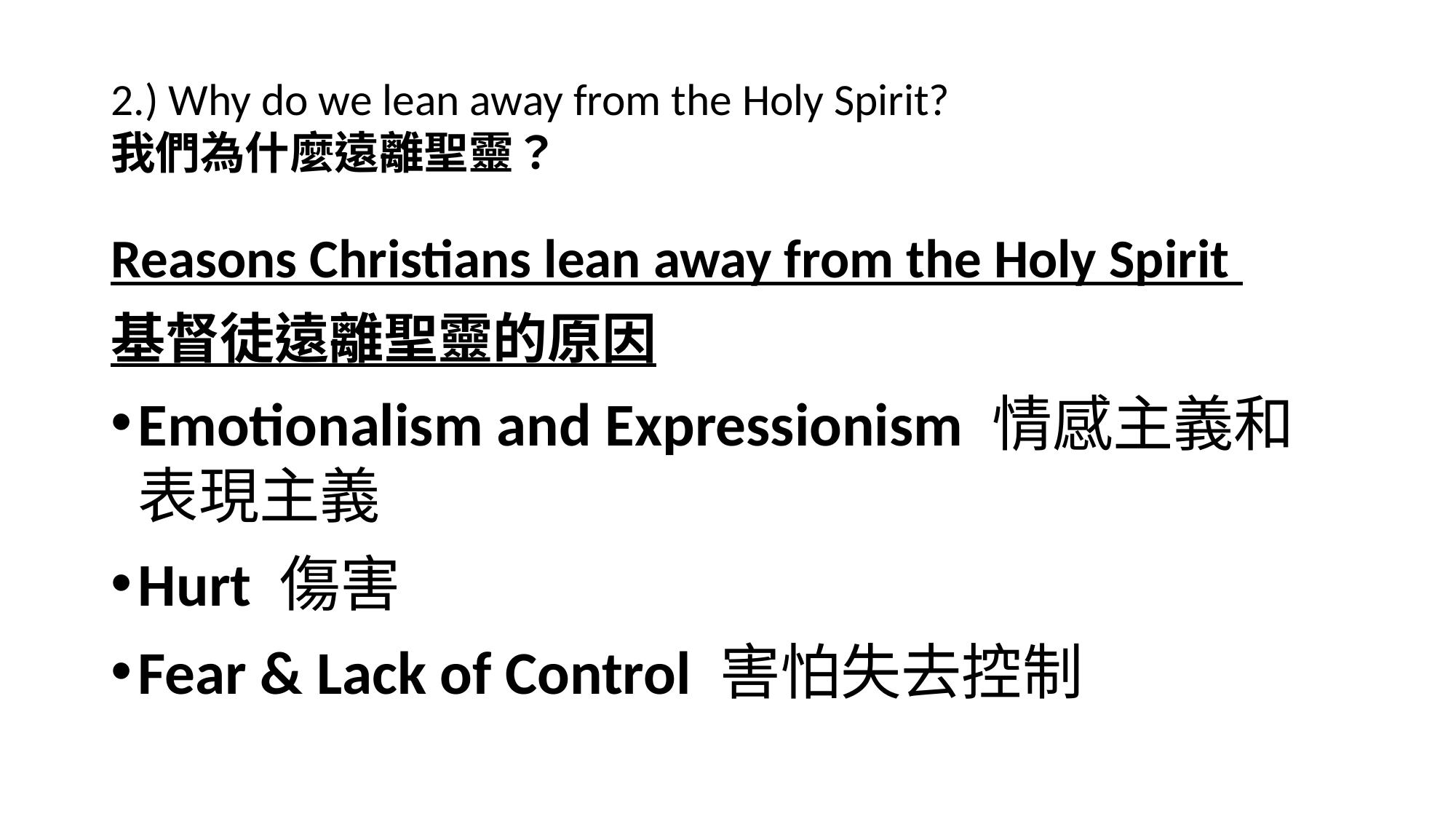

# 2.) Why do we lean away from the Holy Spirit? 我們為什麼遠離聖靈？
Reasons Christians lean away from the Holy Spirit
基督徒遠離聖靈的原因
Emotionalism and Expressionism 情感主義和表現主義
Hurt 傷害
Fear & Lack of Control 害怕失去控制